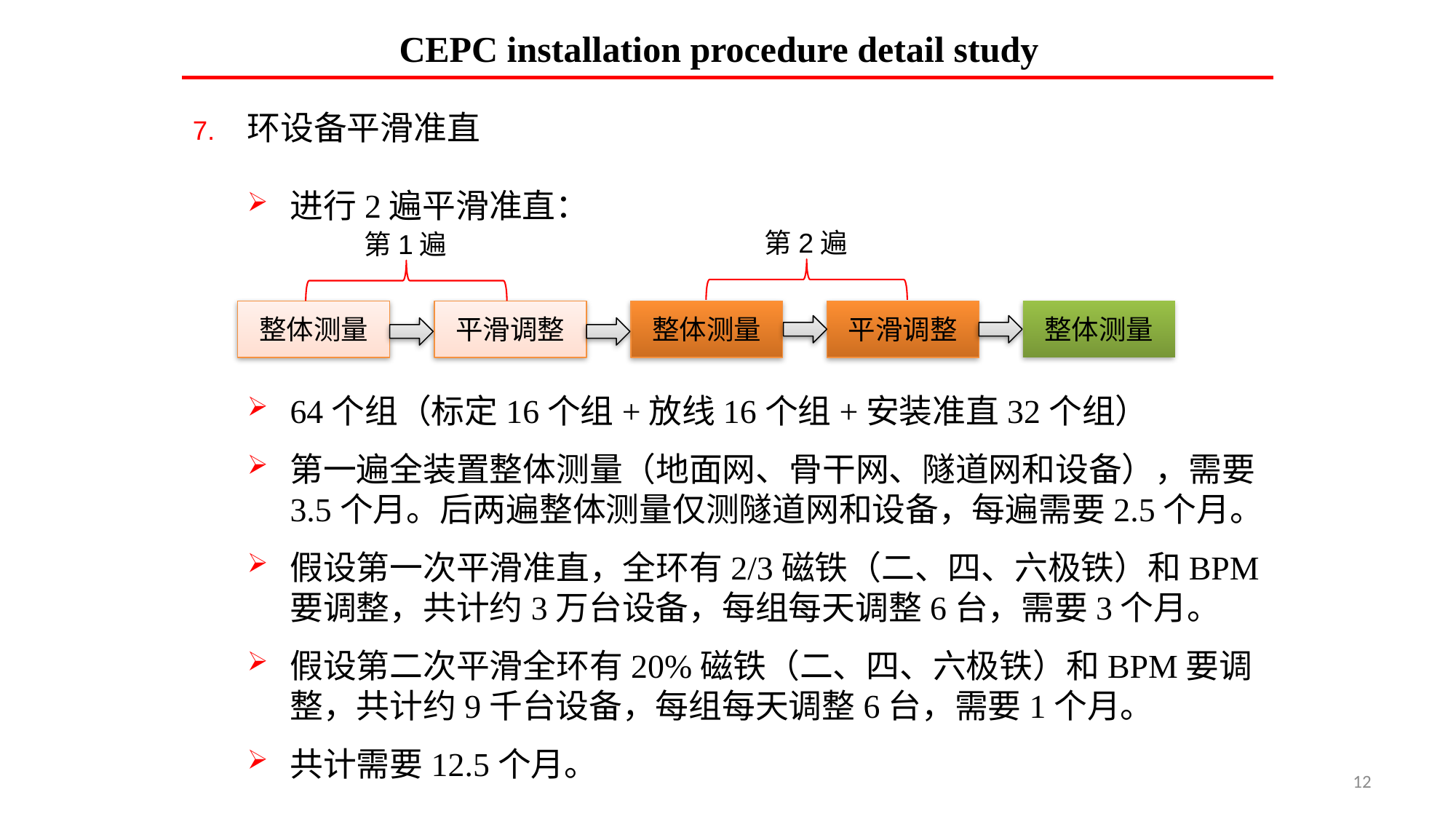

CEPC installation procedure detail study
环设备平滑准直
进行2遍平滑准直：

第2遍
第1遍

整体测量

平滑调整

整体测量

平滑调整

整体测量

64个组（标定16个组+放线16个组+安装准直32个组）
第一遍全装置整体测量（地面网、骨干网、隧道网和设备），需要3.5个月。后两遍整体测量仅测隧道网和设备，每遍需要2.5个月。
假设第一次平滑准直，全环有2/3磁铁（二、四、六极铁）和BPM要调整，共计约3万台设备，每组每天调整6台，需要3个月。
假设第二次平滑全环有20%磁铁（二、四、六极铁）和BPM要调整，共计约9千台设备，每组每天调整6台，需要1个月。
共计需要12.5个月。

12